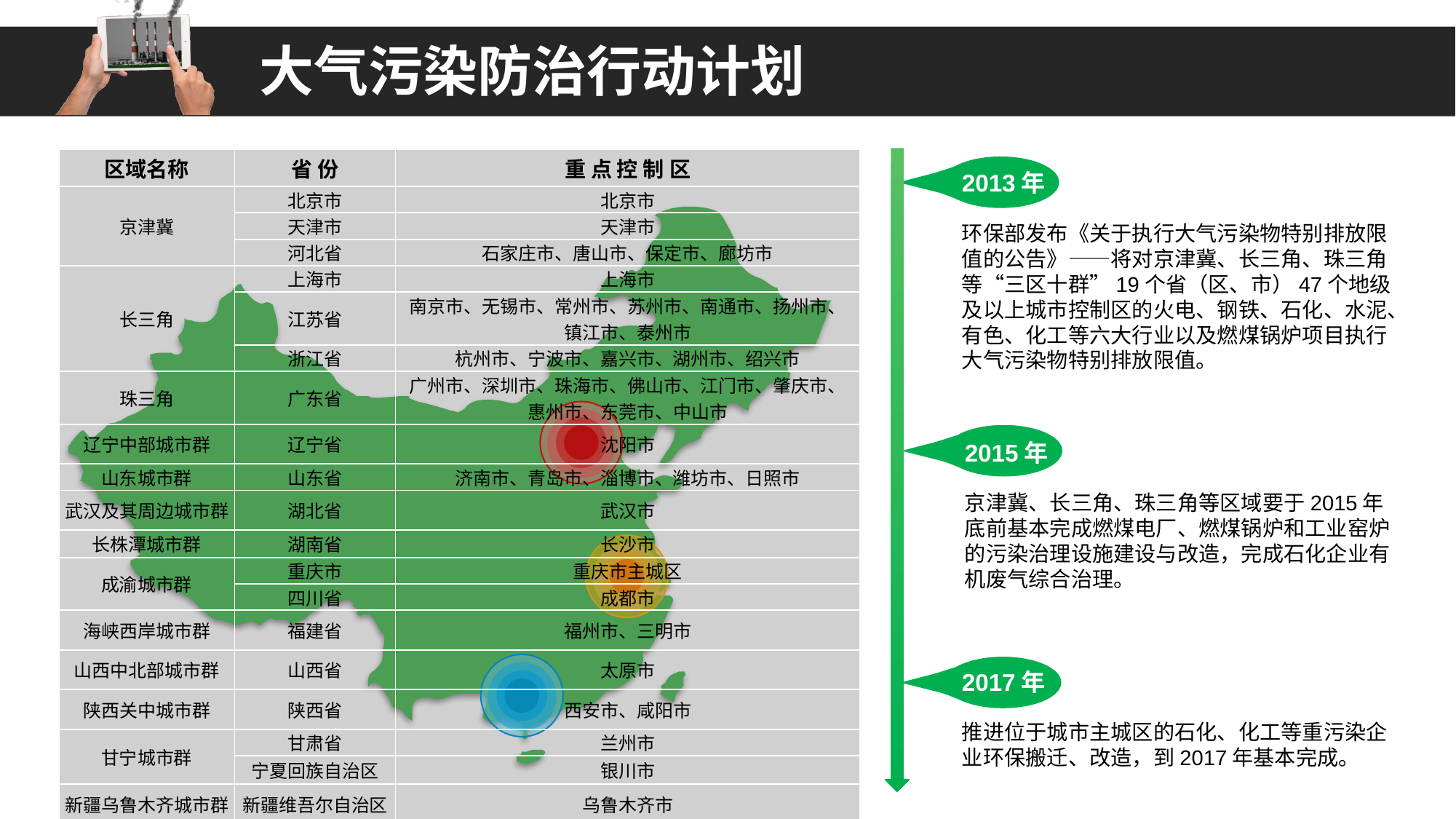

大气污染防治行动计划

| 区域名称 | 省 份 | 重 点 控 制 区 |
| --- | --- | --- |
| 京津冀 | 北京市 | 北京市 |
|  | 天津市 | 天津市 |
|  | 河北省 | 石家庄市、唐山市、保定市、廊坊市 |
| 长三角 | 上海市 | 上海市 |
|  | 江苏省 | 南京市、无锡市、常州市、苏州市、南通市、扬州市、镇江市、泰州市 |
|  | 浙江省 | 杭州市、宁波市、嘉兴市、湖州市、绍兴市 |
| 珠三角 | 广东省 | 广州市、深圳市、珠海市、佛山市、江门市、肇庆市、惠州市、东莞市、中山市 |
| 辽宁中部城市群 | 辽宁省 | 沈阳市 |
| 山东城市群 | 山东省 | 济南市、青岛市、淄博市、潍坊市、日照市 |
| 武汉及其周边城市群 | 湖北省 | 武汉市 |
| 长株潭城市群 | 湖南省 | 长沙市 |
| 成渝城市群 | 重庆市 | 重庆市主城区 |
|  | 四川省 | 成都市 |
| 海峡西岸城市群 | 福建省 | 福州市、三明市 |
| 山西中北部城市群 | 山西省 | 太原市 |
| 陕西关中城市群 | 陕西省 | 西安市、咸阳市 |
| 甘宁城市群 | 甘肃省 | 兰州市 |
|  | 宁夏回族自治区 | 银川市 |
| 新疆乌鲁木齐城市群 | 新疆维吾尔自治区 | 乌鲁木齐市 |

2013年
环保部发布《关于执行大气污染物特别排放限值的公告》——将对京津冀、长三角、珠三角等“三区十群”19个省（区、市）47个地级及以上城市控制区的火电、钢铁、石化、水泥、有色、化工等六大行业以及燃煤锅炉项目执行大气污染物特别排放限值。

2015年
京津冀、长三角、珠三角等区域要于2015年底前基本完成燃煤电厂、燃煤锅炉和工业窑炉的污染治理设施建设与改造，完成石化企业有机废气综合治理。

2017年
推进位于城市主城区的石化、化工等重污染企业环保搬迁、改造，到2017年基本完成。